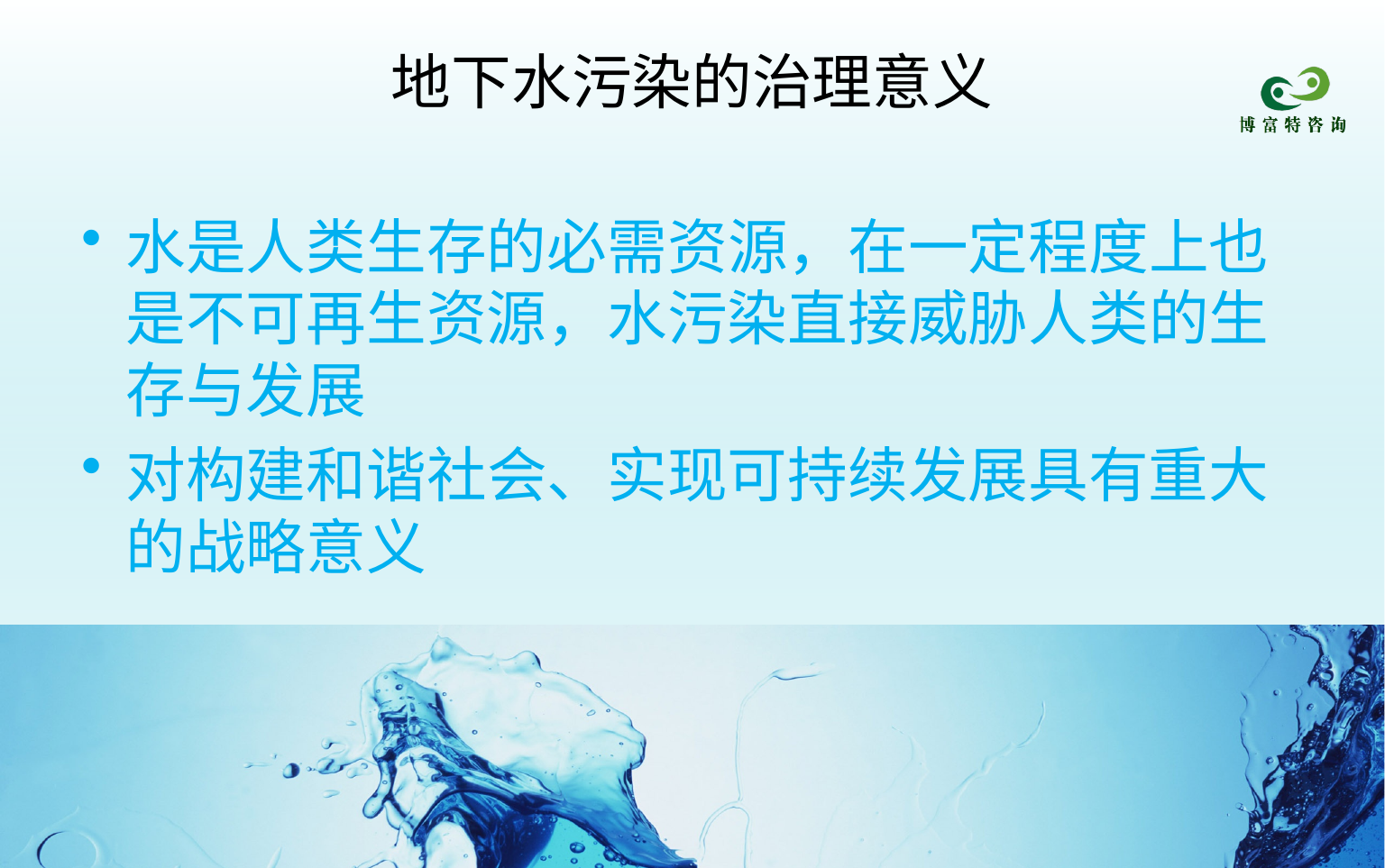

# 地下水污染的治理意义

水是人类生存的必需资源，在一定程度上也是不可再生资源，水污染直接威胁人类的生存与发展
对构建和谐社会、实现可持续发展具有重大的战略意义